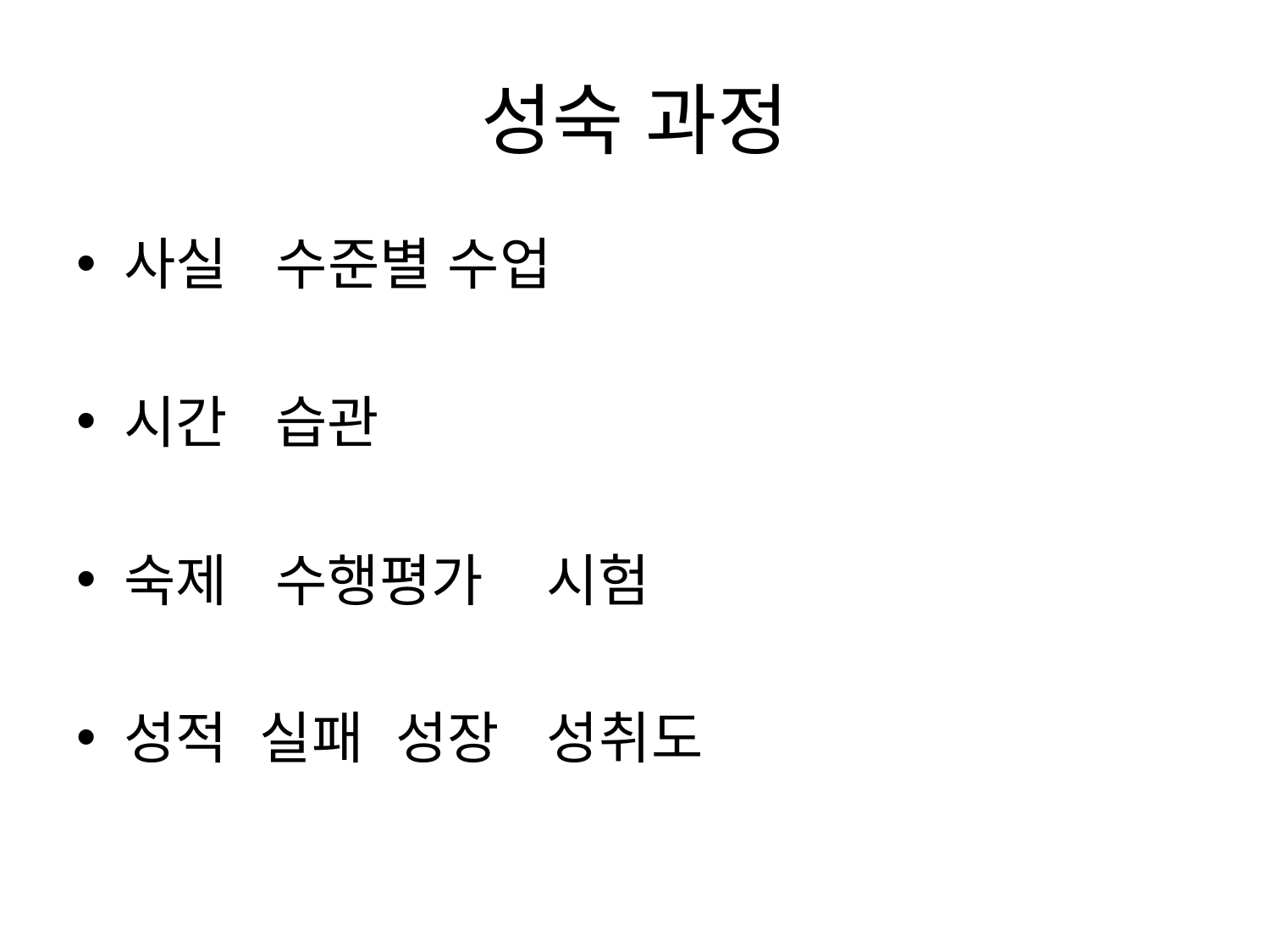

# 성숙 과정
사실   수준별 수업

시간   습관

숙제   수행평가    시험

성적  실패  성장   성취도